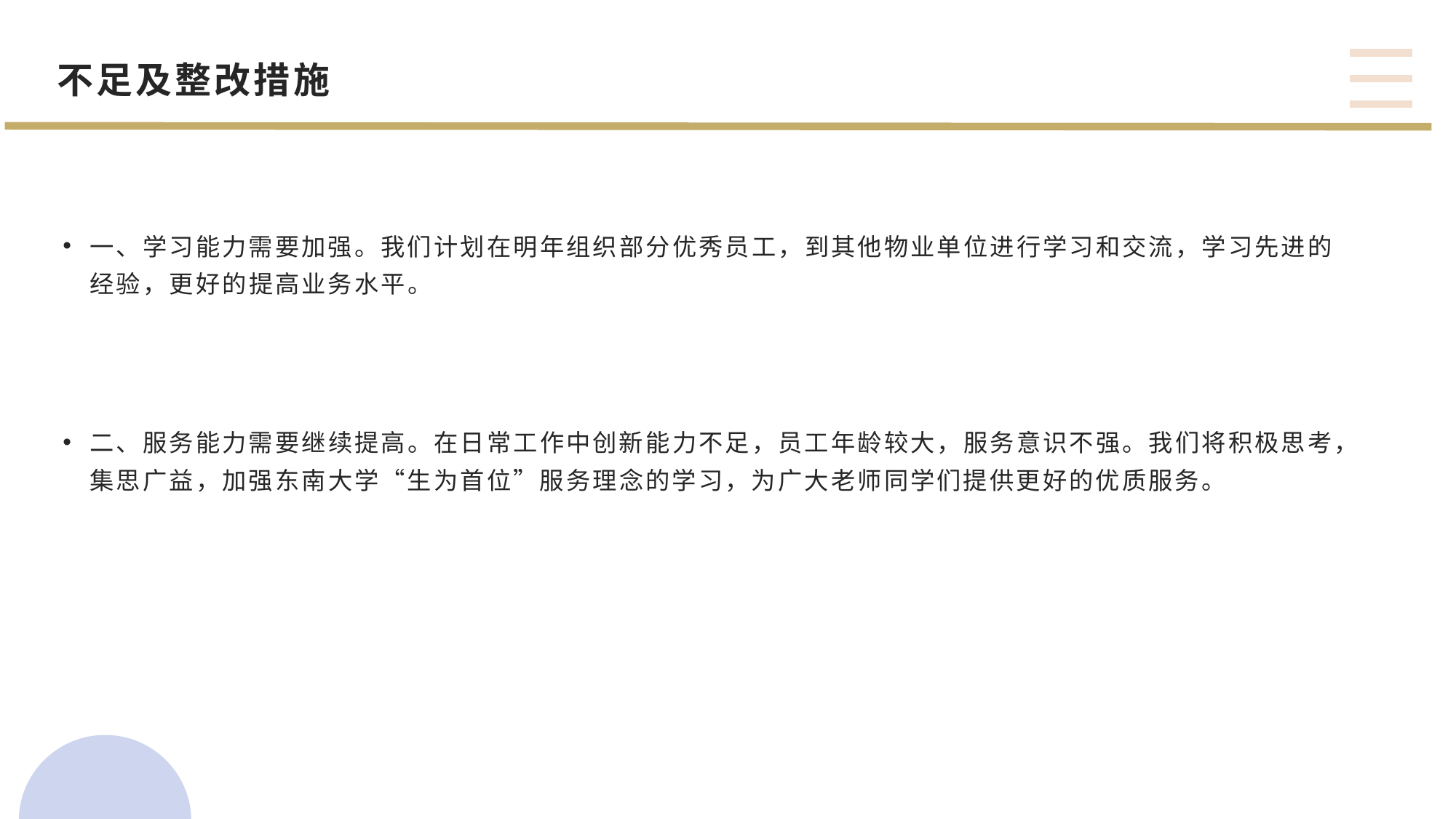

# 不足及整改措施

一、学习能力需要加强。我们计划在明年组织部分优秀员工，到其他物业单位进行学习和交流，学习先进的经验，更好的提高业务水平。

二、服务能力需要继续提高。在日常工作中创新能力不足，员工年龄较大，服务意识不强。我们将积极思考，集思广益，加强东南大学“生为首位”服务理念的学习，为广大老师同学们提供更好的优质服务。